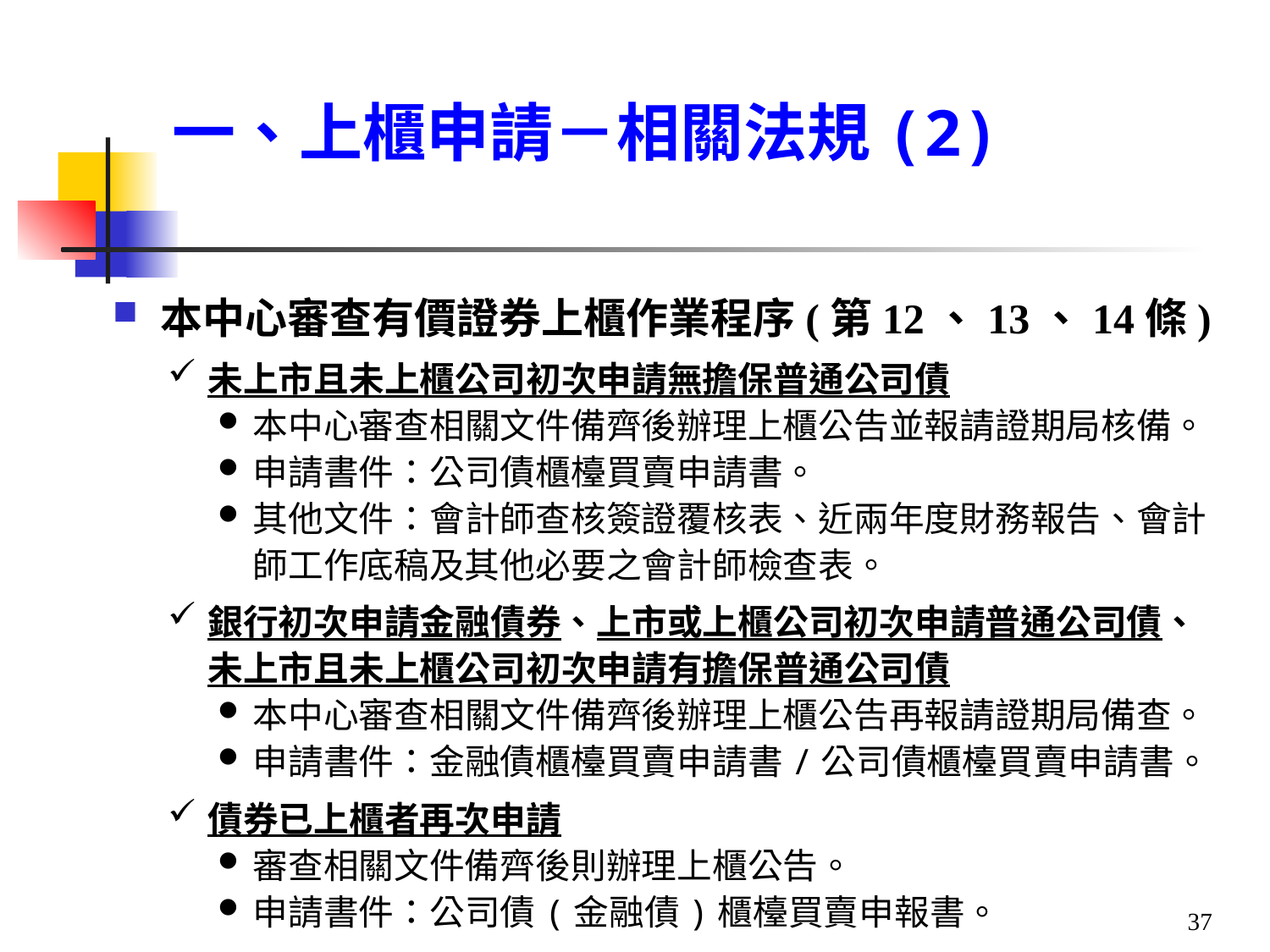

# 一、上櫃申請－相關法規(2)
本中心審查有價證券上櫃作業程序(第12、13、14條)
未上市且未上櫃公司初次申請無擔保普通公司債
本中心審查相關文件備齊後辦理上櫃公告並報請證期局核備。
申請書件：公司債櫃檯買賣申請書。
其他文件：會計師查核簽證覆核表、近兩年度財務報告、會計師工作底稿及其他必要之會計師檢查表。
銀行初次申請金融債券、上市或上櫃公司初次申請普通公司債、未上市且未上櫃公司初次申請有擔保普通公司債
本中心審查相關文件備齊後辦理上櫃公告再報請證期局備查。
申請書件：金融債櫃檯買賣申請書/公司債櫃檯買賣申請書。
債券已上櫃者再次申請
審查相關文件備齊後則辦理上櫃公告。
申請書件：公司債(金融債)櫃檯買賣申報書。
37